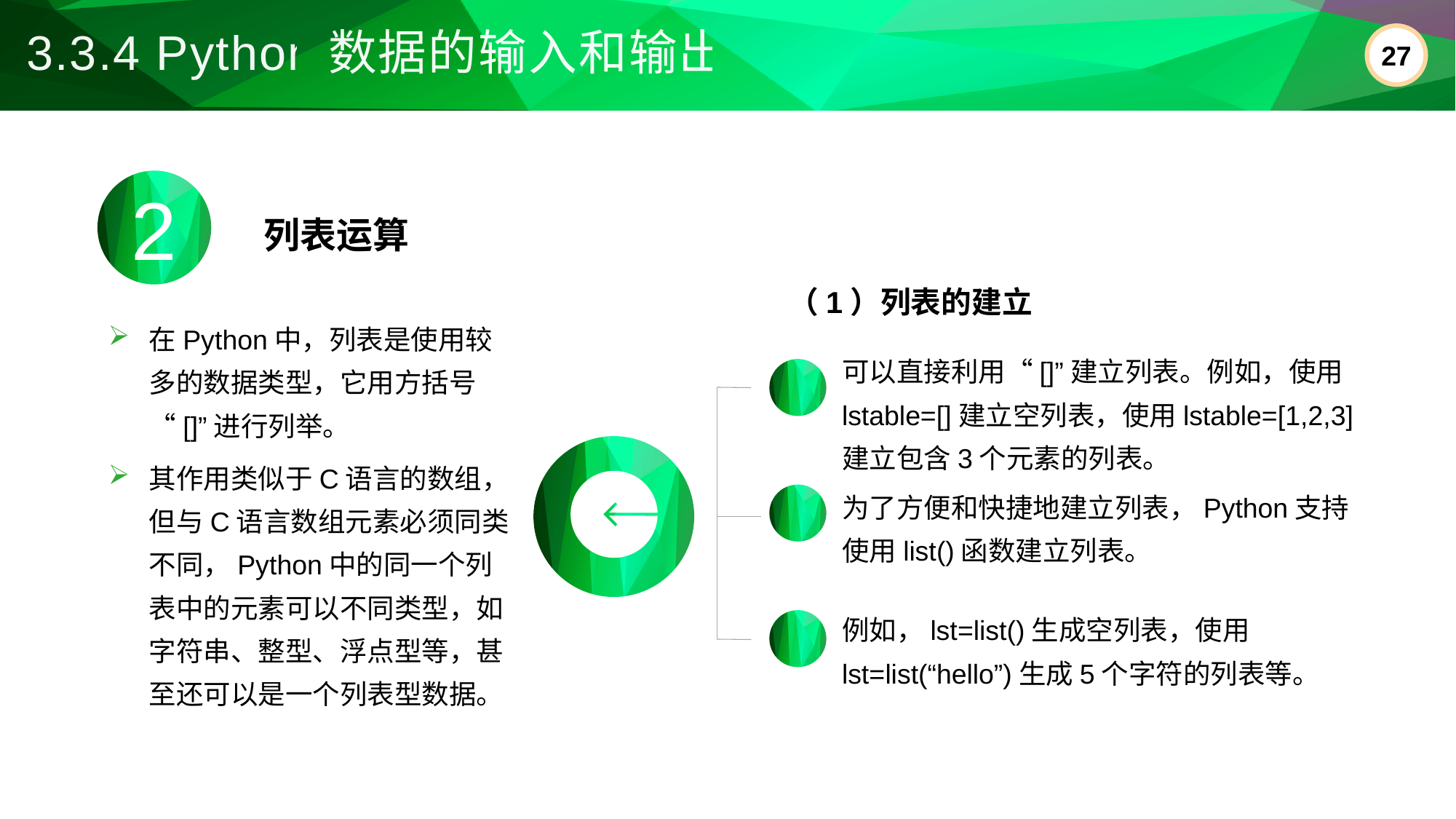

3.3.4 Python数据的输入和输出
2
列表运算
（1）列表的建立
在Python中，列表是使用较多的数据类型，它用方括号“[]”进行列举。
其作用类似于C语言的数组，但与C语言数组元素必须同类不同，Python中的同一个列表中的元素可以不同类型，如字符串、整型、浮点型等，甚至还可以是一个列表型数据。
可以直接利用“[]”建立列表。例如，使用lstable=[]建立空列表，使用lstable=[1,2,3]建立包含3个元素的列表。

为了方便和快捷地建立列表，Python支持使用list()函数建立列表。

例如，lst=list()生成空列表，使用lst=list(“hello”)生成5个字符的列表等。